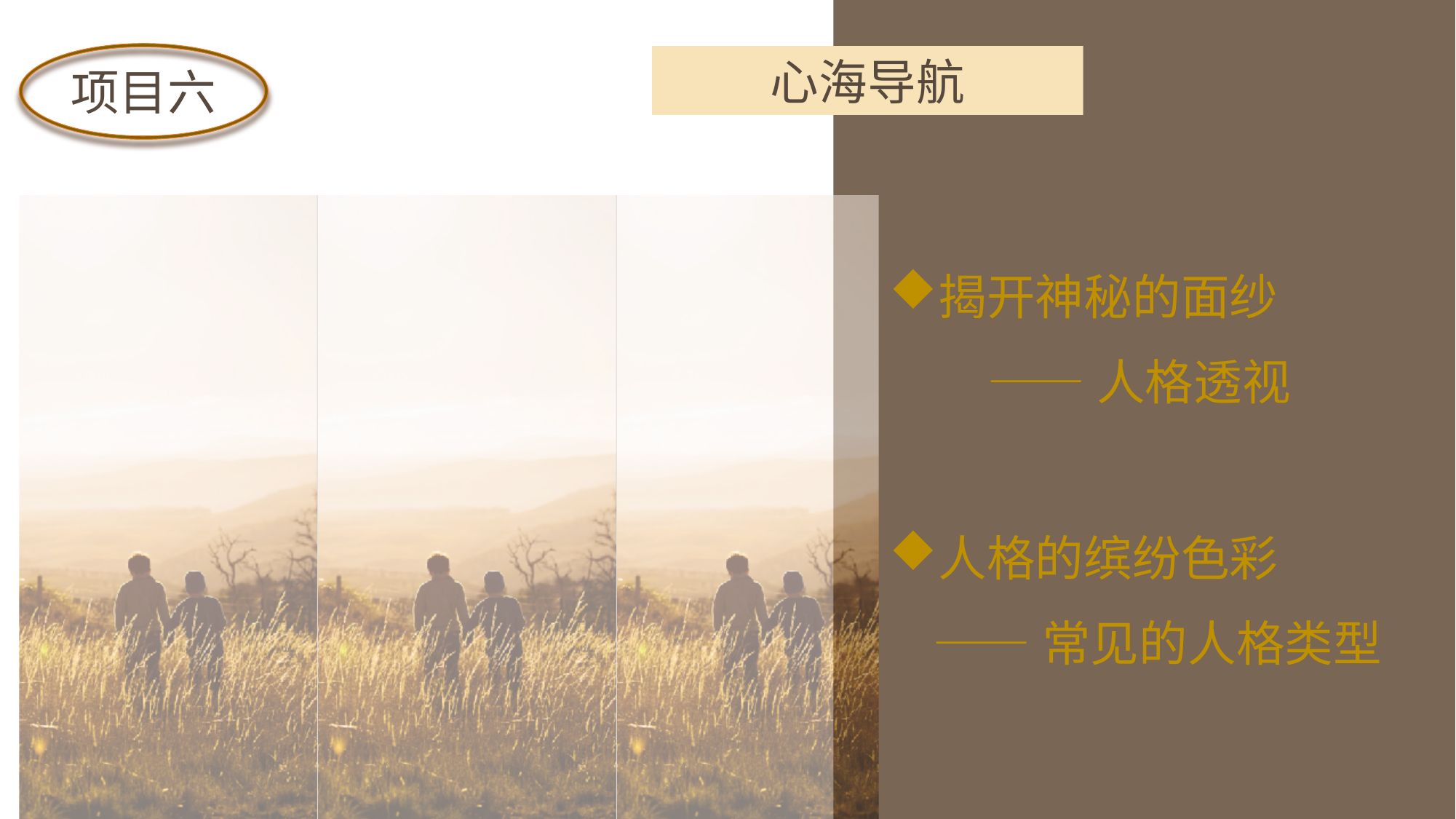

项目六
心海导航

揭开神秘的面纱
         ——人格透视
人格的缤纷色彩
    ——常见的人格类型